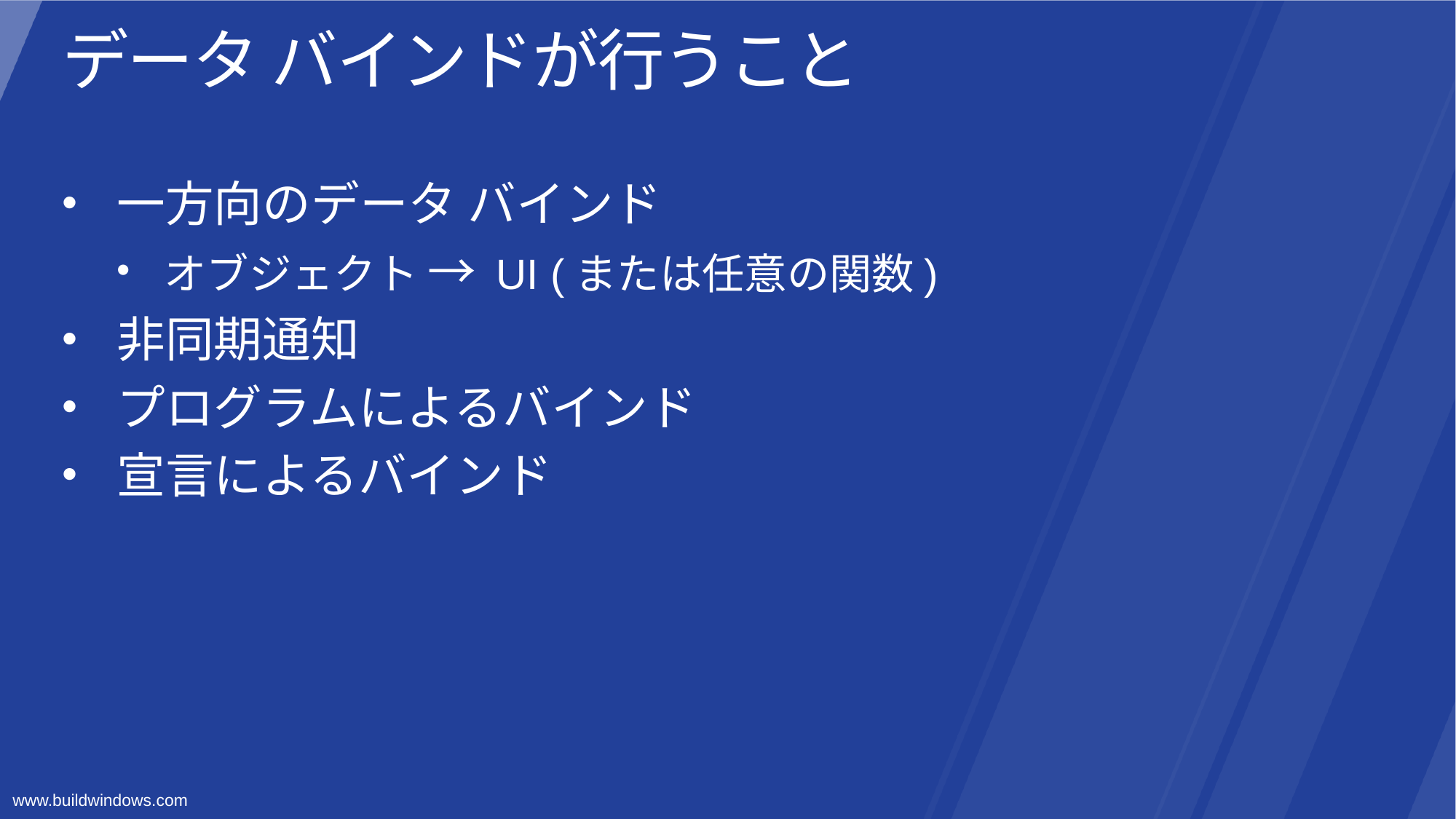

# データ バインドが行うこと
一方向のデータ バインド
オブジェクト → UI (または任意の関数)
非同期通知
プログラムによるバインド
宣言によるバインド